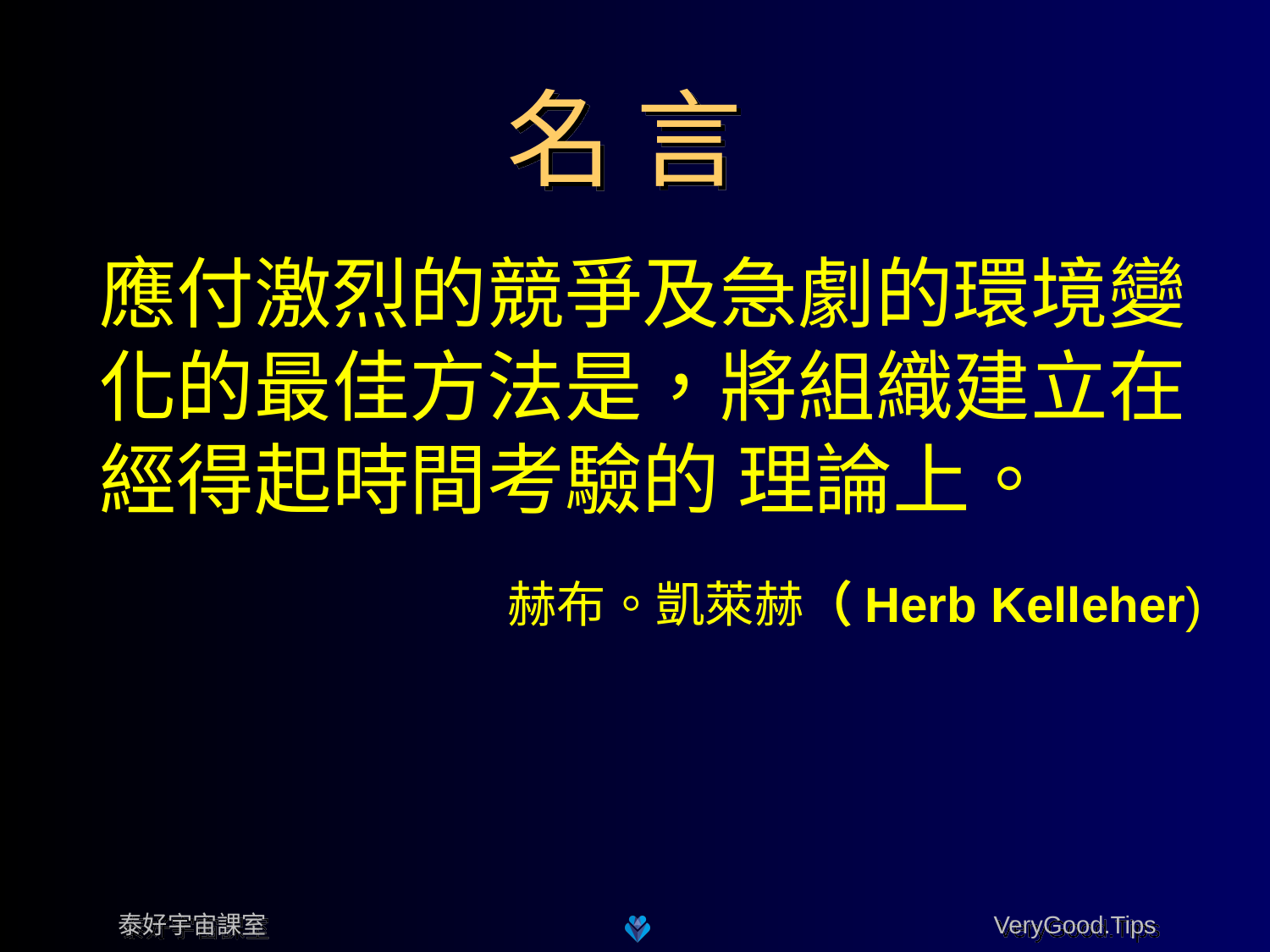

# 名 言
應付激烈的競爭及急劇的環境變化的最佳方法是，將組織建立在經得起時間考驗的 理論上。

赫布。凱萊赫（Herb Kelleher)